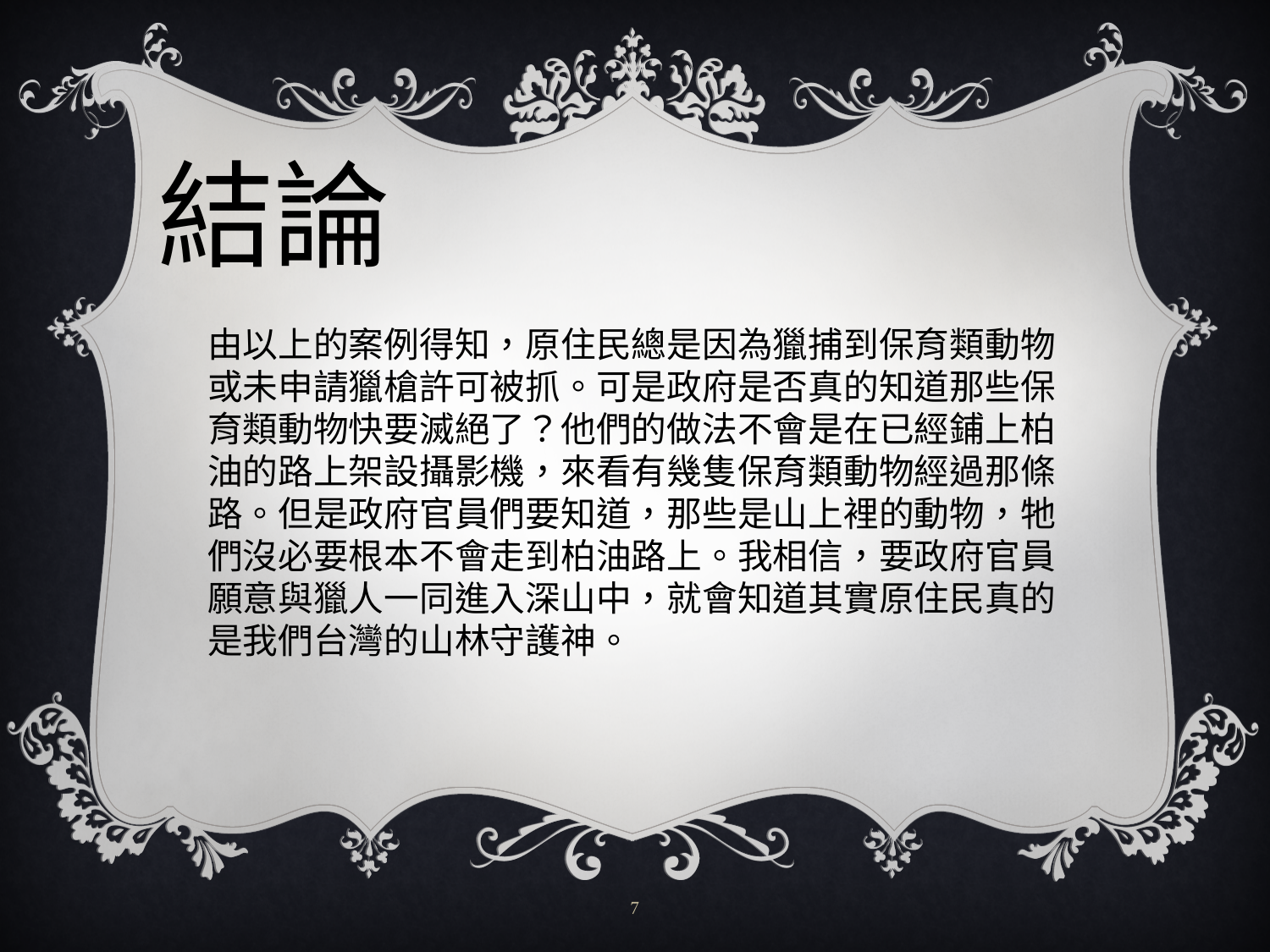

結論
由以上的案例得知，原住民總是因為獵捕到保育類動物或未申請獵槍許可被抓。可是政府是否真的知道那些保育類動物快要滅絕了？他們的做法不會是在已經鋪上柏油的路上架設攝影機，來看有幾隻保育類動物經過那條路。但是政府官員們要知道，那些是山上裡的動物，牠們沒必要根本不會走到柏油路上。我相信，要政府官員願意與獵人一同進入深山中，就會知道其實原住民真的是我們台灣的山林守護神。
7